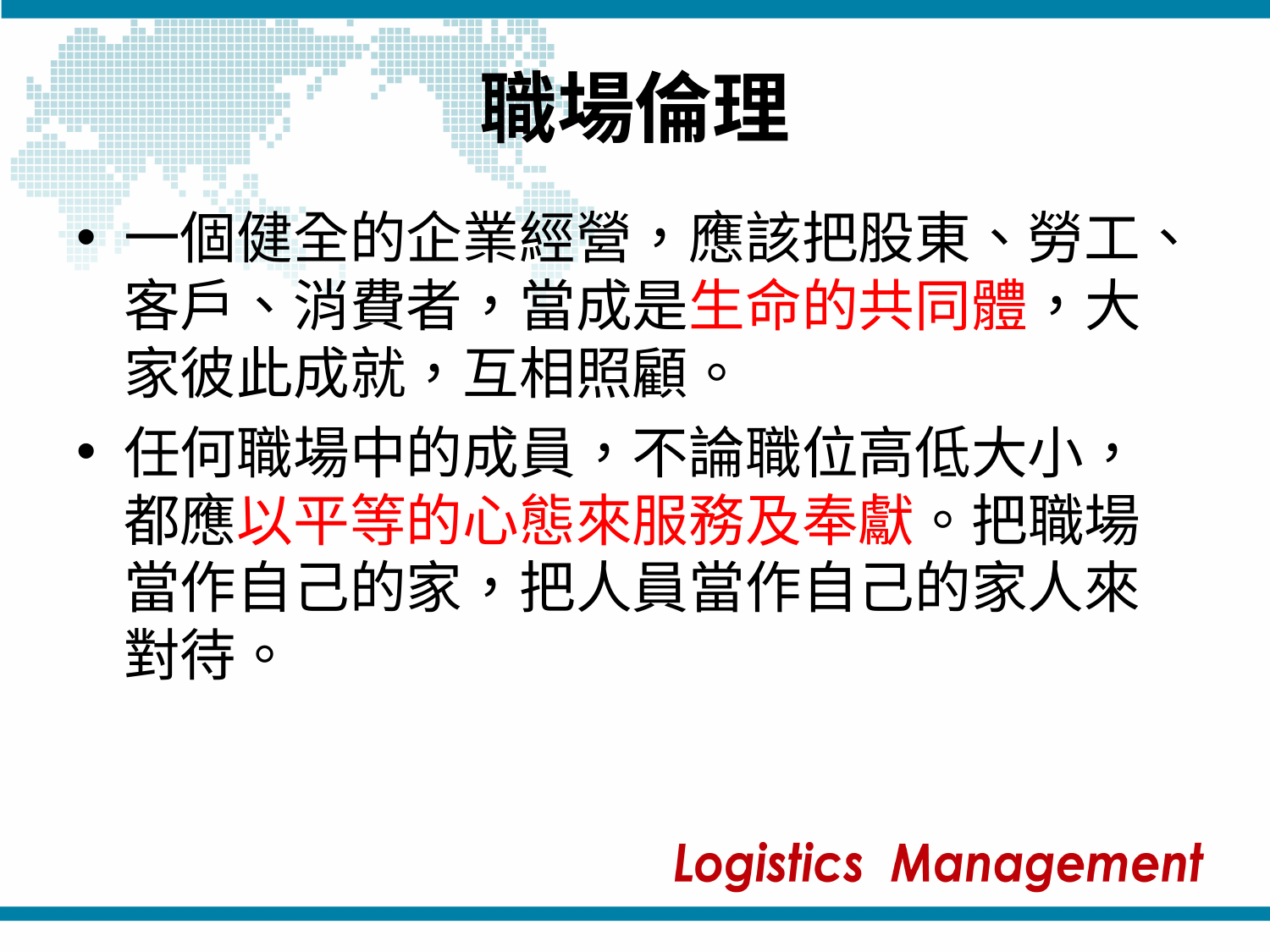

# 職場倫理
一個健全的企業經營，應該把股東、勞工、客戶、消費者，當成是生命的共同體，大家彼此成就，互相照顧。
任何職場中的成員，不論職位高低大小，都應以平等的心態來服務及奉獻。把職場當作自己的家，把人員當作自己的家人來對待。